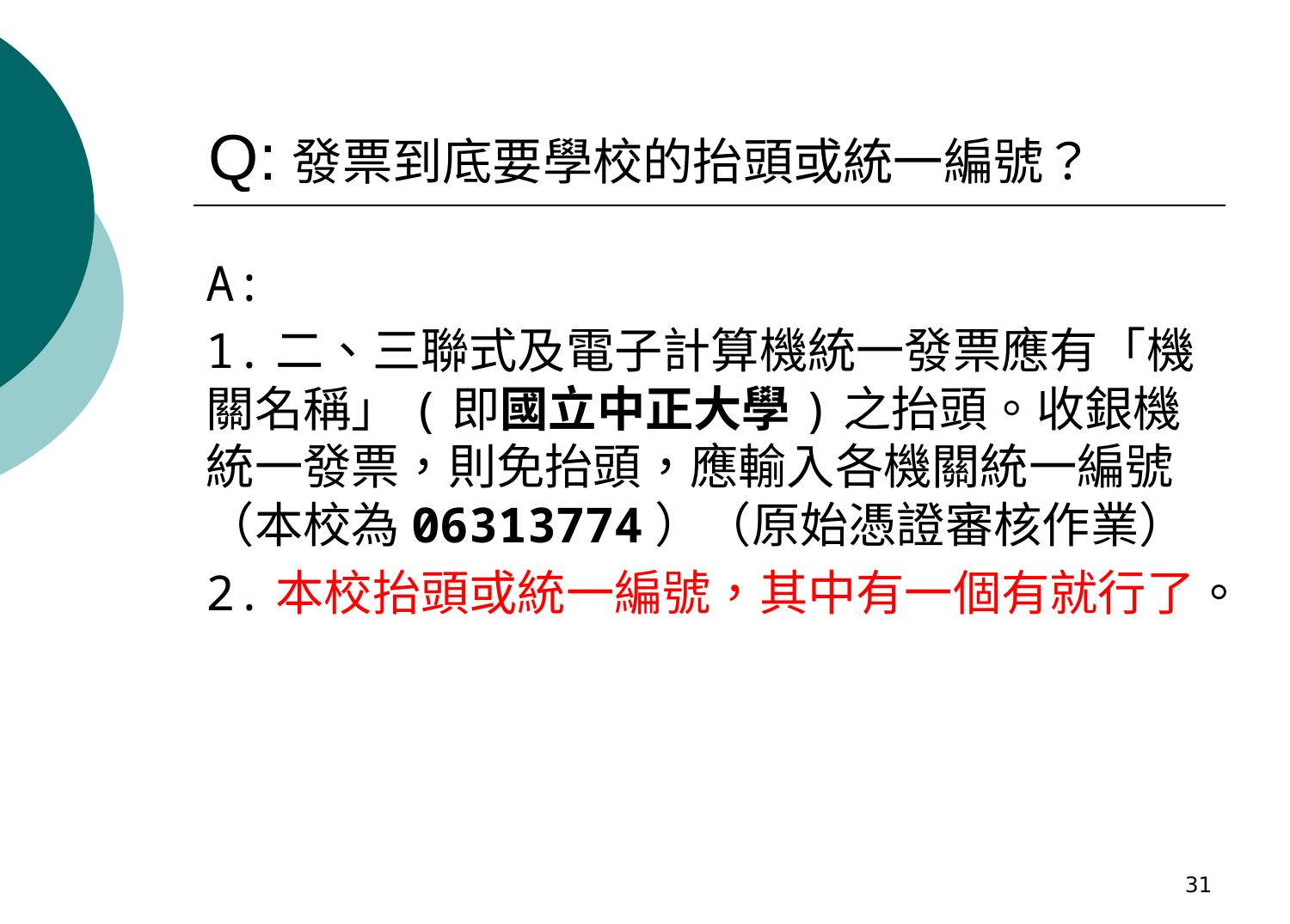

# Q:發票到底要學校的抬頭或統一編號？
A:
1.二、三聯式及電子計算機統一發票應有「機關名稱」(即國立中正大學)之抬頭。收銀機統一發票，則免抬頭，應輸入各機關統一編號（本校為06313774）（原始憑證審核作業）
2.本校抬頭或統一編號，其中有一個有就行了。
31